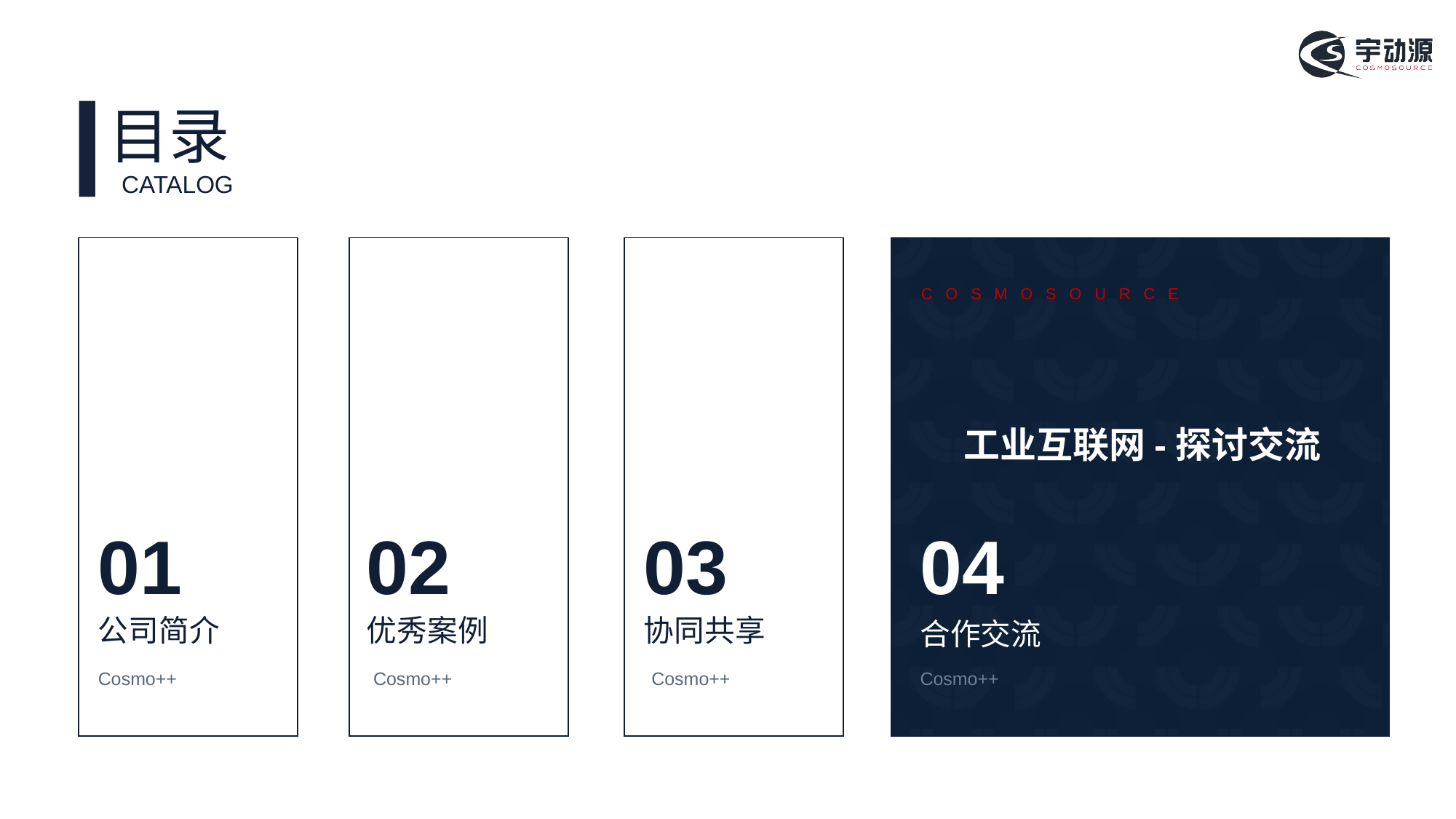

COSMOSOURCE
工业互联网-探讨交流
01
02
03
04
公司简介
优秀案例
协同共享
合作交流
Cosmo++
Cosmo++
Cosmo++
Cosmo++